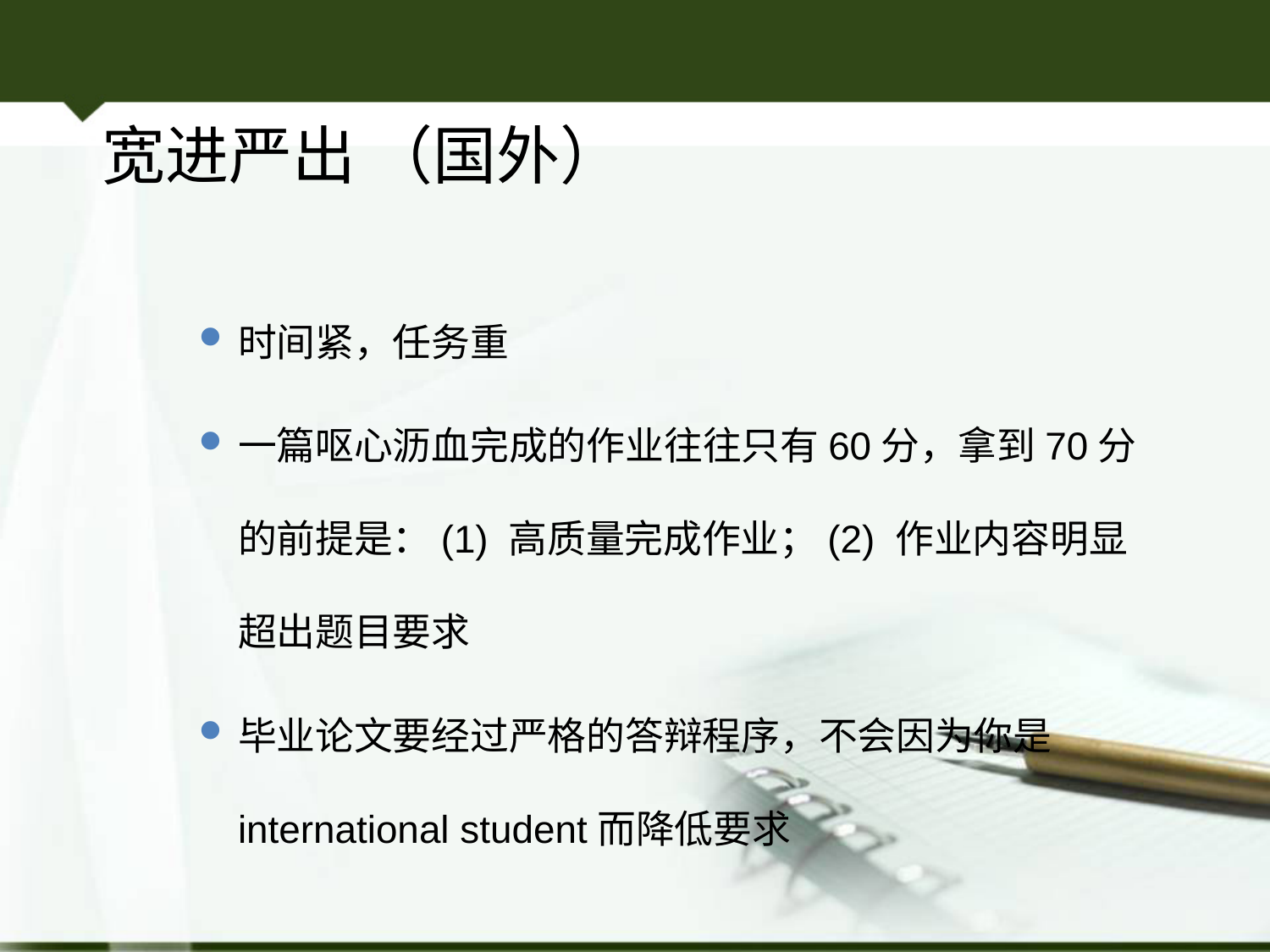

宽进严出 （国外）
时间紧，任务重
一篇呕心沥血完成的作业往往只有60分，拿到70分的前提是：(1) 高质量完成作业；(2) 作业内容明显超出题目要求
毕业论文要经过严格的答辩程序，不会因为你是international student而降低要求